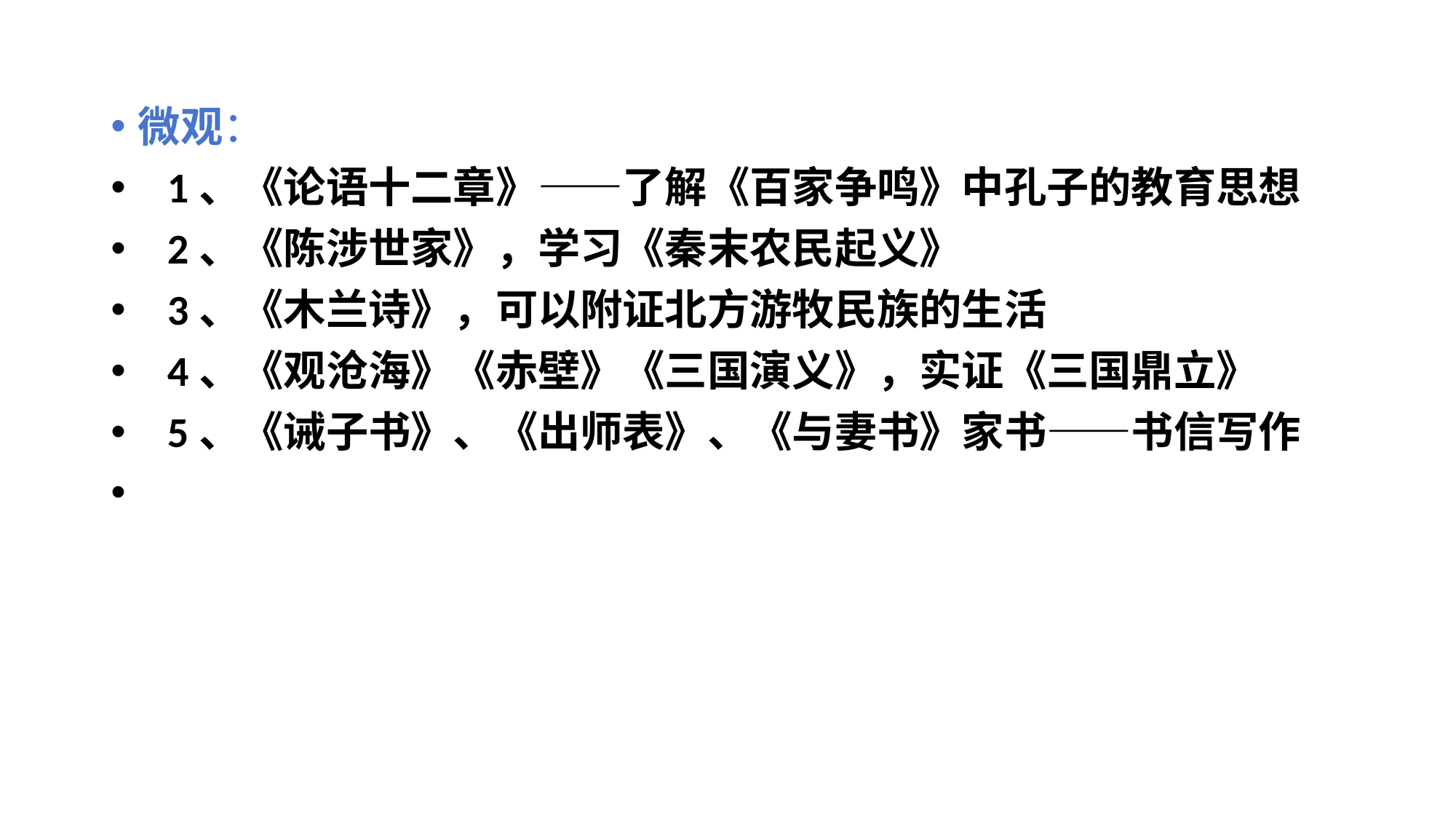

微观：
   1、《论语十二章》——了解《百家争鸣》中孔子的教育思想
   2、《陈涉世家》，学习《秦末农民起义》
   3、《木兰诗》，可以附证北方游牧民族的生活
   4、《观沧海》《赤壁》《三国演义》，实证《三国鼎立》
   5、《诫子书》、《出师表》、《与妻书》家书——书信写作